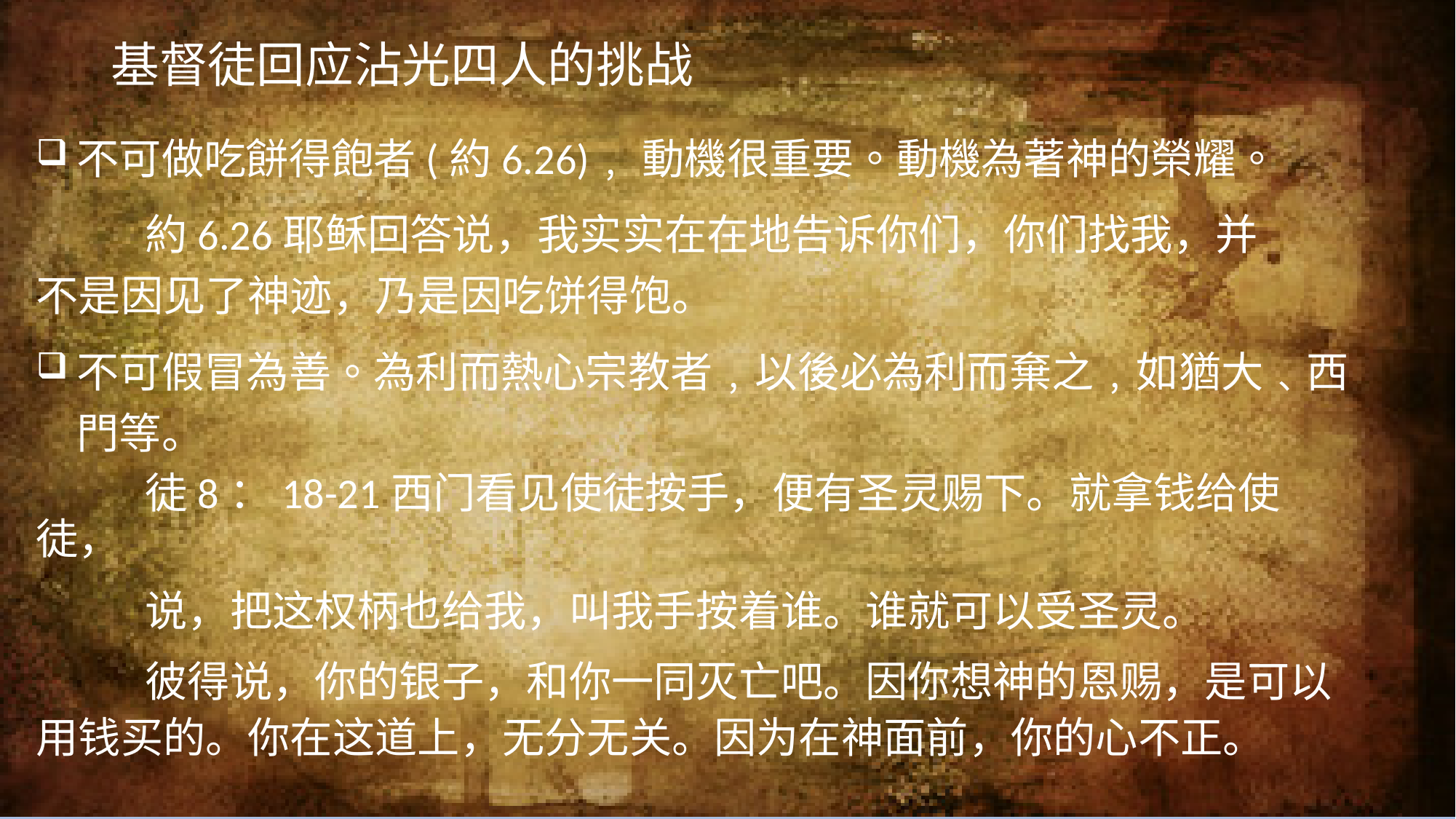

# 基督徒回应沾光四人的挑战
不可做吃餅得飽者(約6.26)﹐動機很重要。動機為著神的榮耀。
	約6.26耶稣回答说，我实实在在地告诉你们，你们找我，并	不是因见了神迹，乃是因吃饼得饱。
不可假冒為善。為利而熱心宗教者﹐以後必為利而棄之﹐如猶大﹑西門等。
	徒8：18-21西门看见使徒按手，便有圣灵赐下。就拿钱给使徒，
	说，把这权柄也给我，叫我手按着谁。谁就可以受圣灵。
	彼得说，你的银子，和你一同灭亡吧。因你想神的恩赐，是可以	用钱买的。你在这道上，无分无关。因为在神面前，你的心不正。